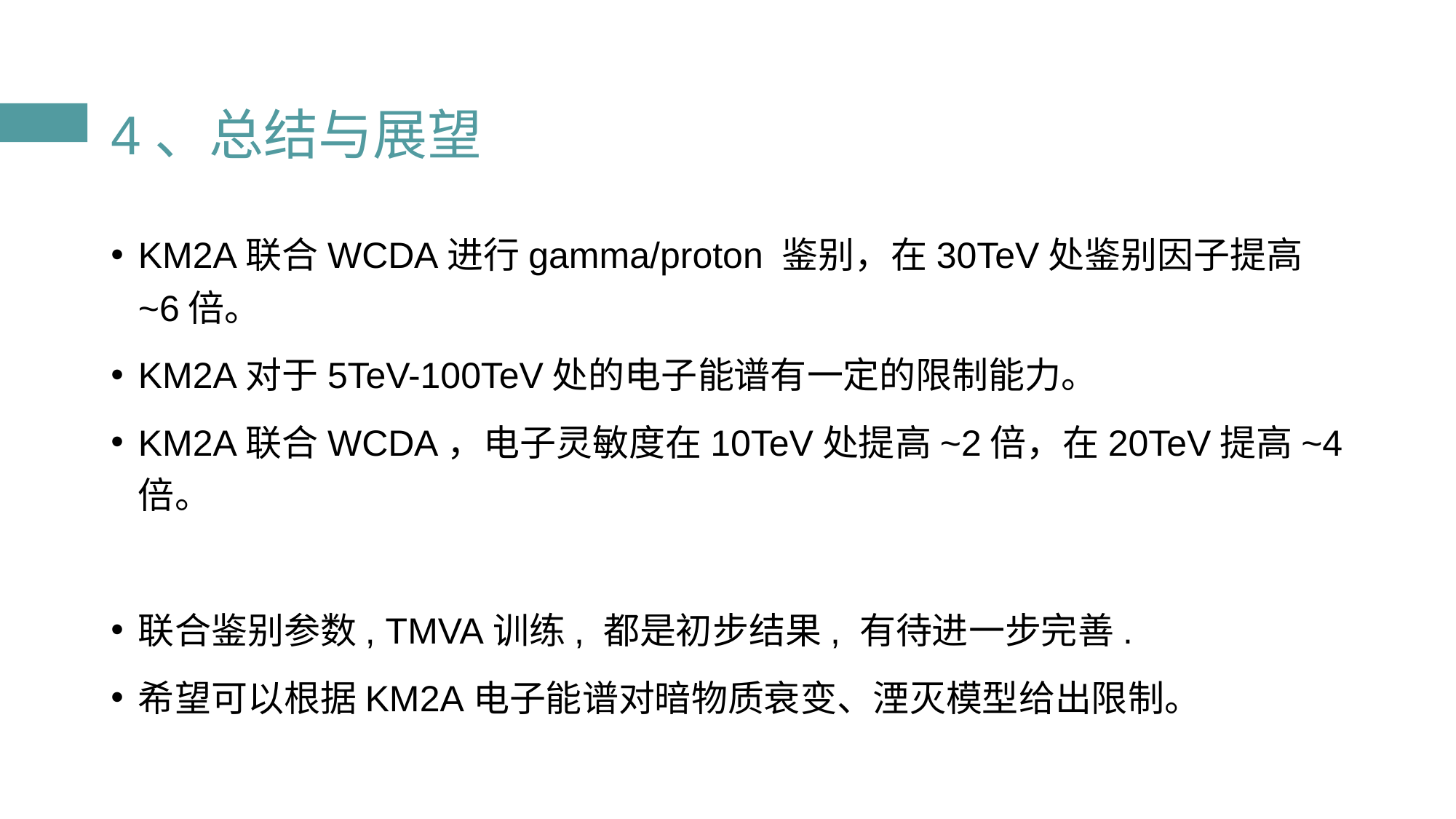

# 4、总结与展望
KM2A联合WCDA进行gamma/proton 鉴别，在30TeV处鉴别因子提高~6倍。
KM2A对于5TeV-100TeV处的电子能谱有一定的限制能力。
KM2A联合WCDA，电子灵敏度在10TeV处提高~2倍，在20TeV提高~4倍。

联合鉴别参数, TMVA训练, 都是初步结果, 有待进一步完善.
希望可以根据KM2A电子能谱对暗物质衰变、湮灭模型给出限制。